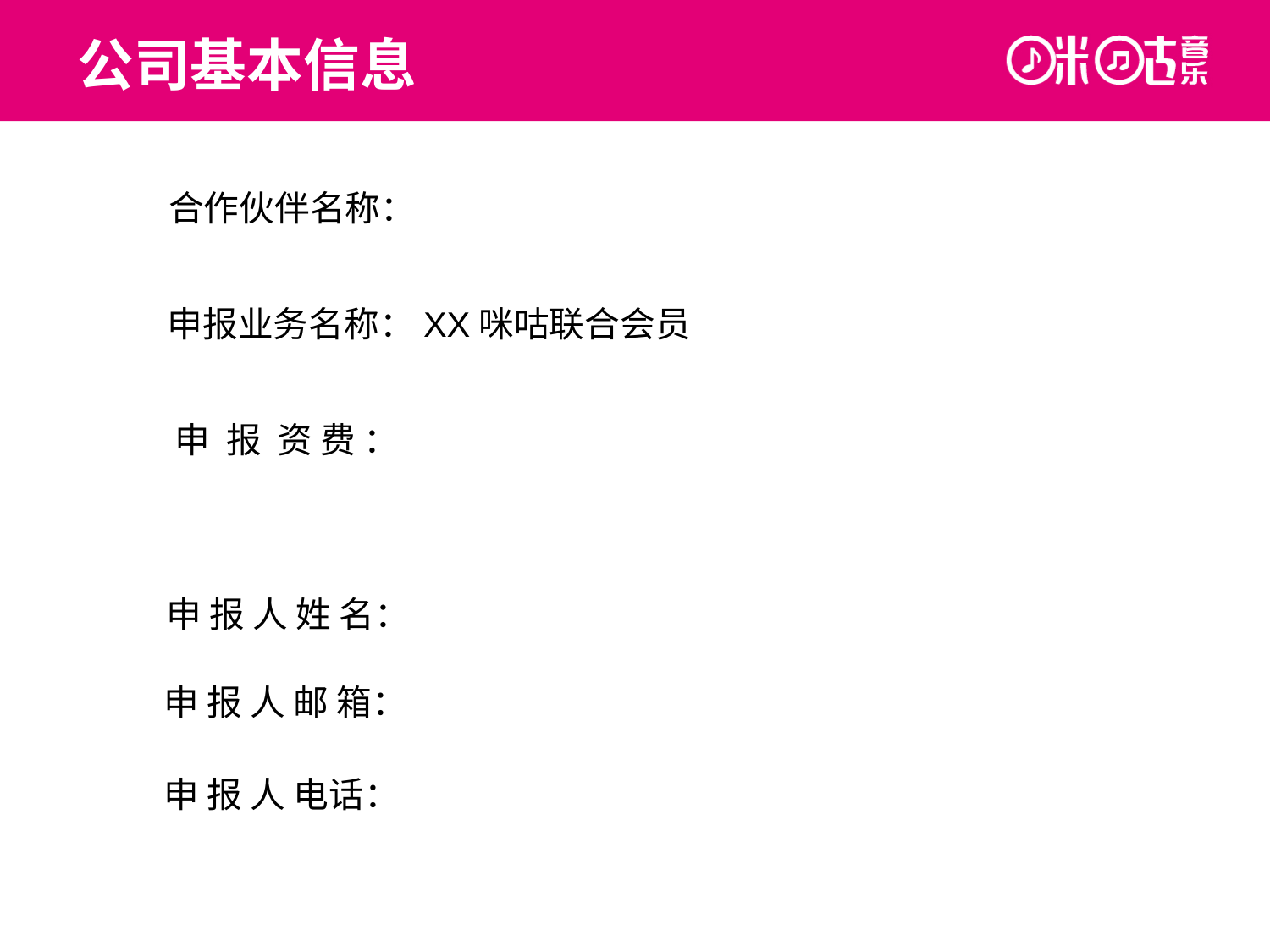

# 公司基本信息
合作伙伴名称：
申报业务名称：XX咪咕联合会员
申  报  资 费 ：
申 报 人 姓 名：
申 报 人 邮 箱：
申 报 人 电话：